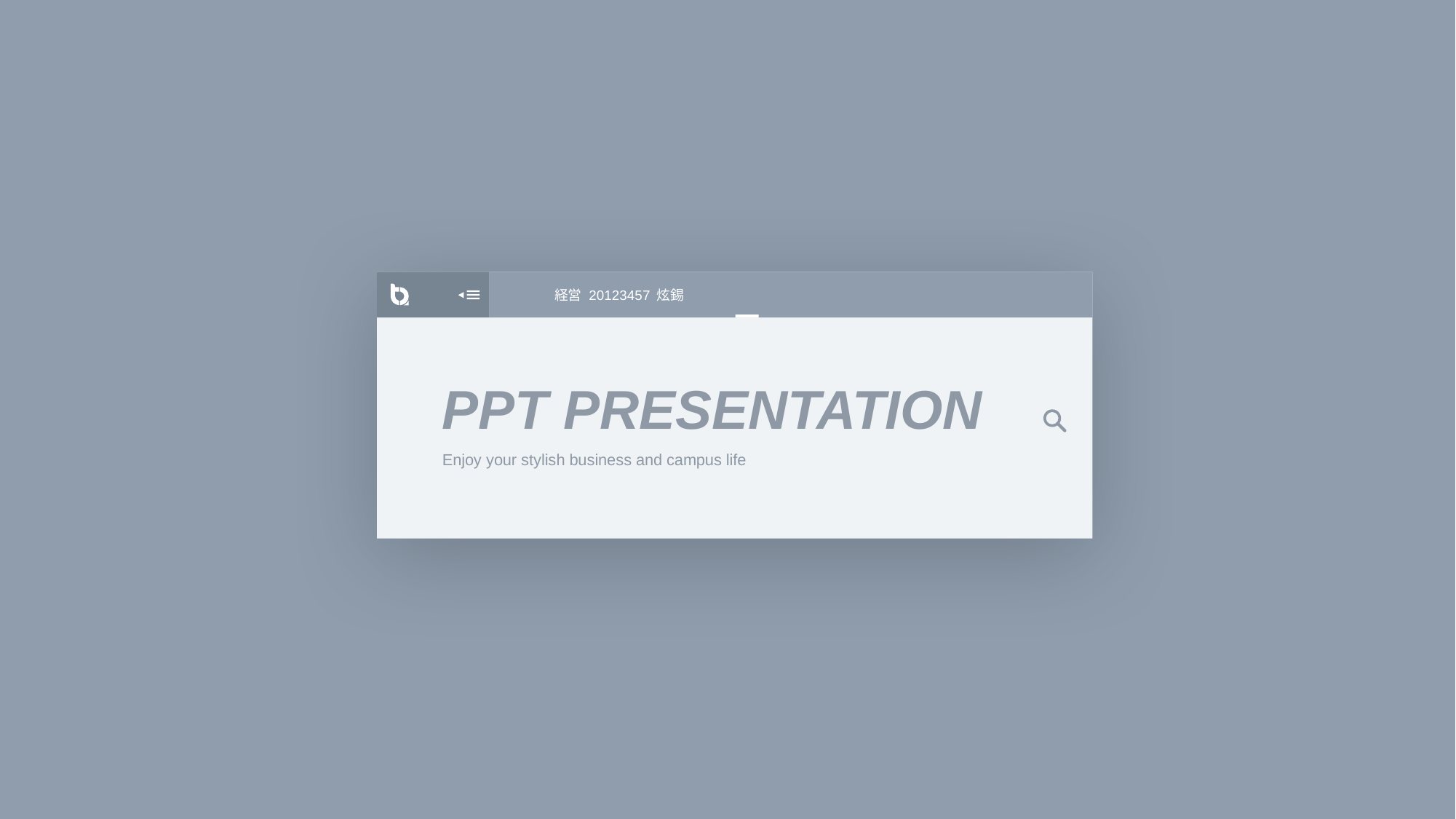

PPT PRESENTATION
Enjoy your stylish business and campus life

経営 20123457 炫錫